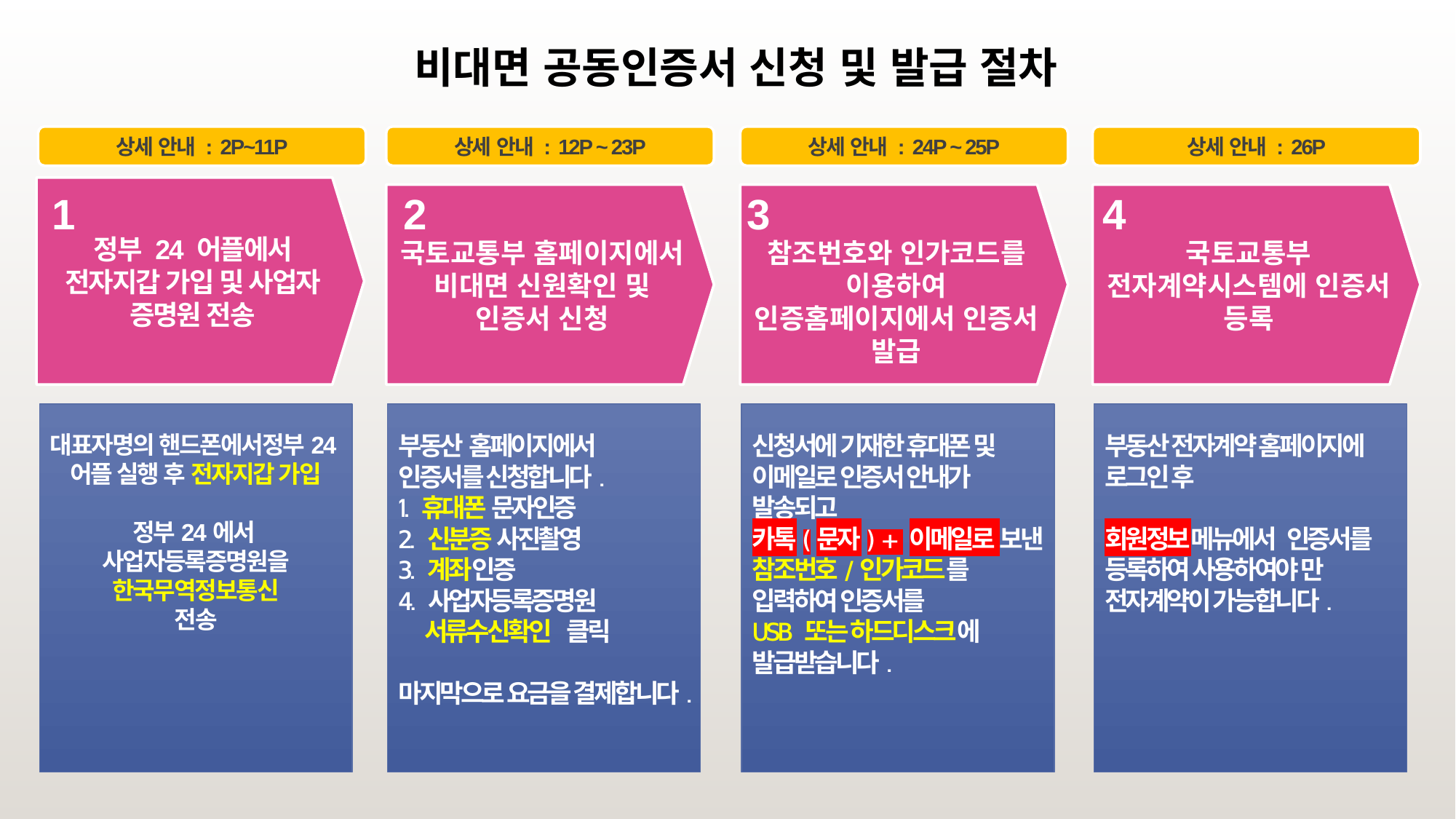

비대면 공동인증서 신청 및 발급 절차
상세 안내 :  24P ~ 25P
상세 안내 :  26P
상세 안내 :  2P~11P
상세 안내 :  12P ~ 23P
정부 24 어플에서 전자지갑 가입 및 사업자 증명원 전송
1
2
3
4
국토교통부 홈페이지에서
비대면 신원확인 및 인증서 신청

참조번호와 인가코드를 이용하여 인증홈페이지에서 인증서 발급
국토교통부 전자계약시스템에 인증서 등록
대표자명의 핸드폰에서정부24어플 실행 후 전자지갑 가입

정부24에서  사업자등록증명원을
한국무역정보통신
전송

부동산  홈페이지에서
인증서를 신청합니다.
1. 휴대폰 문자인증
2. 신분증 사진촬영
3. 계좌인증
4. 사업자등록증명원
    서류수신확인  클릭

마지막으로 요금을 결제합니다.
신청서에 기재한 휴대폰 및 이메일로 인증서 안내가 발송되고
카톡(문자)  + 이메일로 보낸
참조번호/인가코드를
입력하여 인증서를
USB 또는 하드디스크에
발급받습니다.
부동산 전자계약 홈페이지에 로그인 후

회원정보메뉴에서   인증서를 등록하여 사용하여야 만 전자계약이 가능합니다.